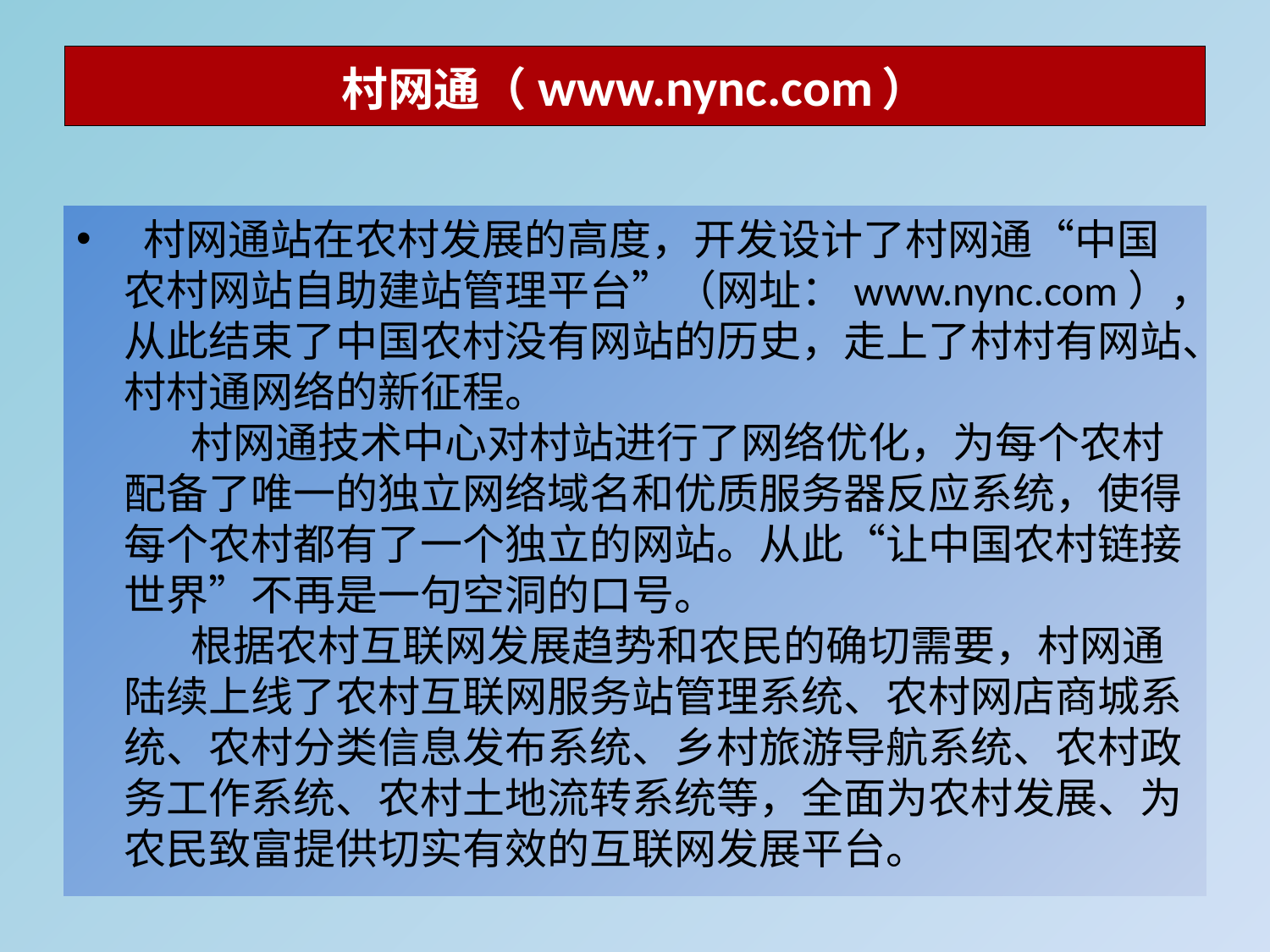

# 村网通（www.nync.com）
 村网通站在农村发展的高度，开发设计了村网通“中国农村网站自助建站管理平台”（网址：www.nync.com），从此结束了中国农村没有网站的历史，走上了村村有网站、村村通网络的新征程。
       村网通技术中心对村站进行了网络优化，为每个农村配备了唯一的独立网络域名和优质服务器反应系统，使得每个农村都有了一个独立的网站。从此“让中国农村链接世界”不再是一句空洞的口号。
       根据农村互联网发展趋势和农民的确切需要，村网通陆续上线了农村互联网服务站管理系统、农村网店商城系统、农村分类信息发布系统、乡村旅游导航系统、农村政务工作系统、农村土地流转系统等，全面为农村发展、为农民致富提供切实有效的互联网发展平台。